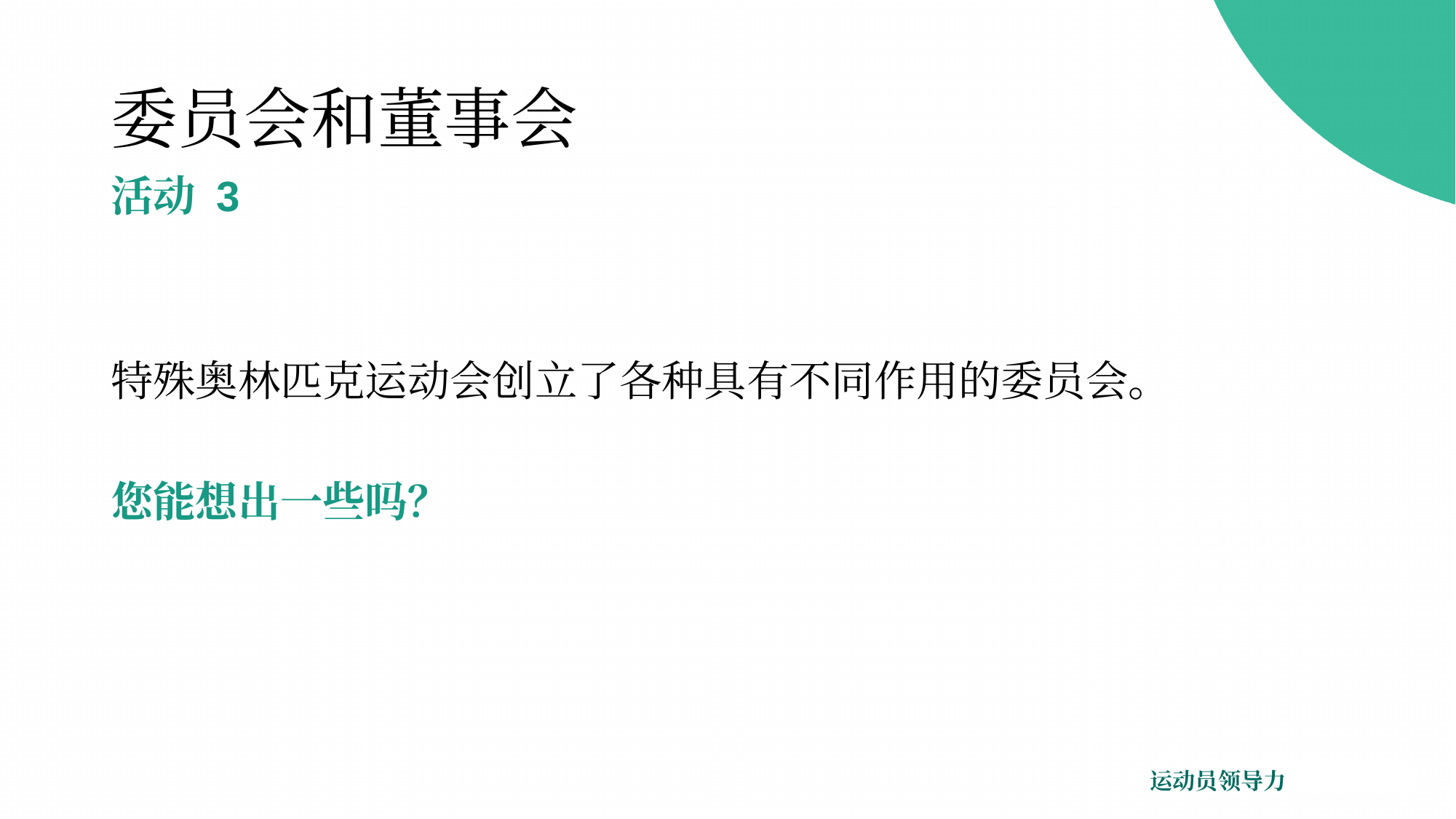

# 委员会和董事会
活动 3
特殊奥林匹克运动会创立了各种具有不同作用的委员会。

您能想出一些吗？
运动员领导力